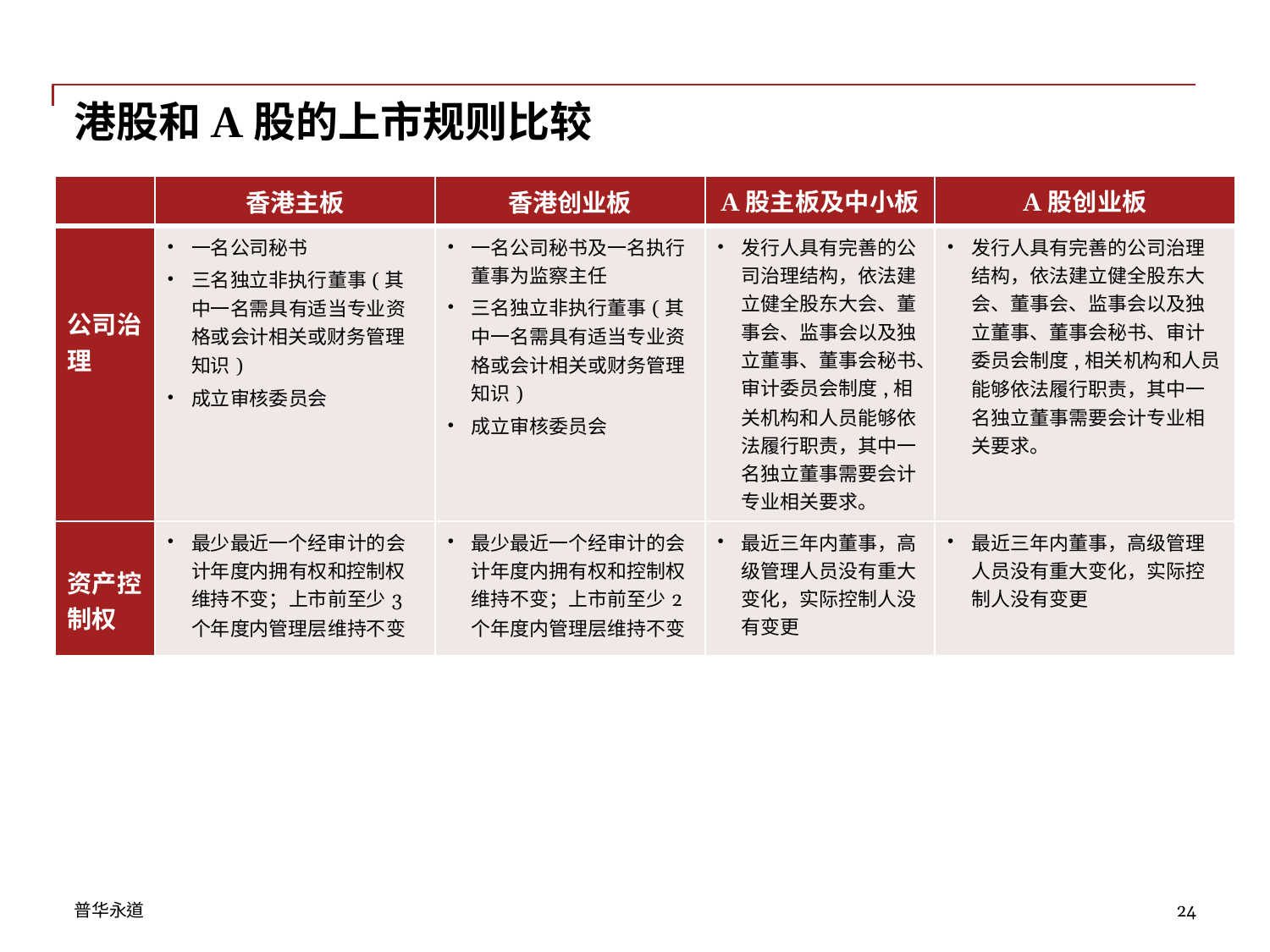

# 港股和A股的上市规则比较
|  | 香港主板 | 香港创业板 | A股主板及中小板 | A股创业板 |
| --- | --- | --- | --- | --- |
| 公司治理 | 一名公司秘书 三名独立非执行董事(其中一名需具有适当专业资格或会计相关或财务管理知识) 成立审核委员会 | 一名公司秘书及一名执行董事为监察主任 三名独立非执行董事(其中一名需具有适当专业资格或会计相关或财务管理知识) 成立审核委员会 | 发行人具有完善的公司治理结构，依法建立健全股东大会、董事会、监事会以及独立董事、董事会秘书、审计委员会制度,相关机构和人员能够依法履行职责，其中一名独立董事需要会计专业相关要求。 | 发行人具有完善的公司治理结构，依法建立健全股东大会、董事会、监事会以及独立董事、董事会秘书、审计委员会制度,相关机构和人员能够依法履行职责，其中一名独立董事需要会计专业相关要求。 |
| 资产控制权 | 最少最近一个经审计的会计年度内拥有权和控制权维持不变；上市前至少3个年度内管理层维持不变 | 最少最近一个经审计的会计年度内拥有权和控制权维持不变；上市前至少2个年度内管理层维持不变 | 最近三年内董事，高级管理人员没有重大变化，实际控制人没有变更 | 最近三年内董事，高级管理人员没有重大变化，实际控制人没有变更 |
24